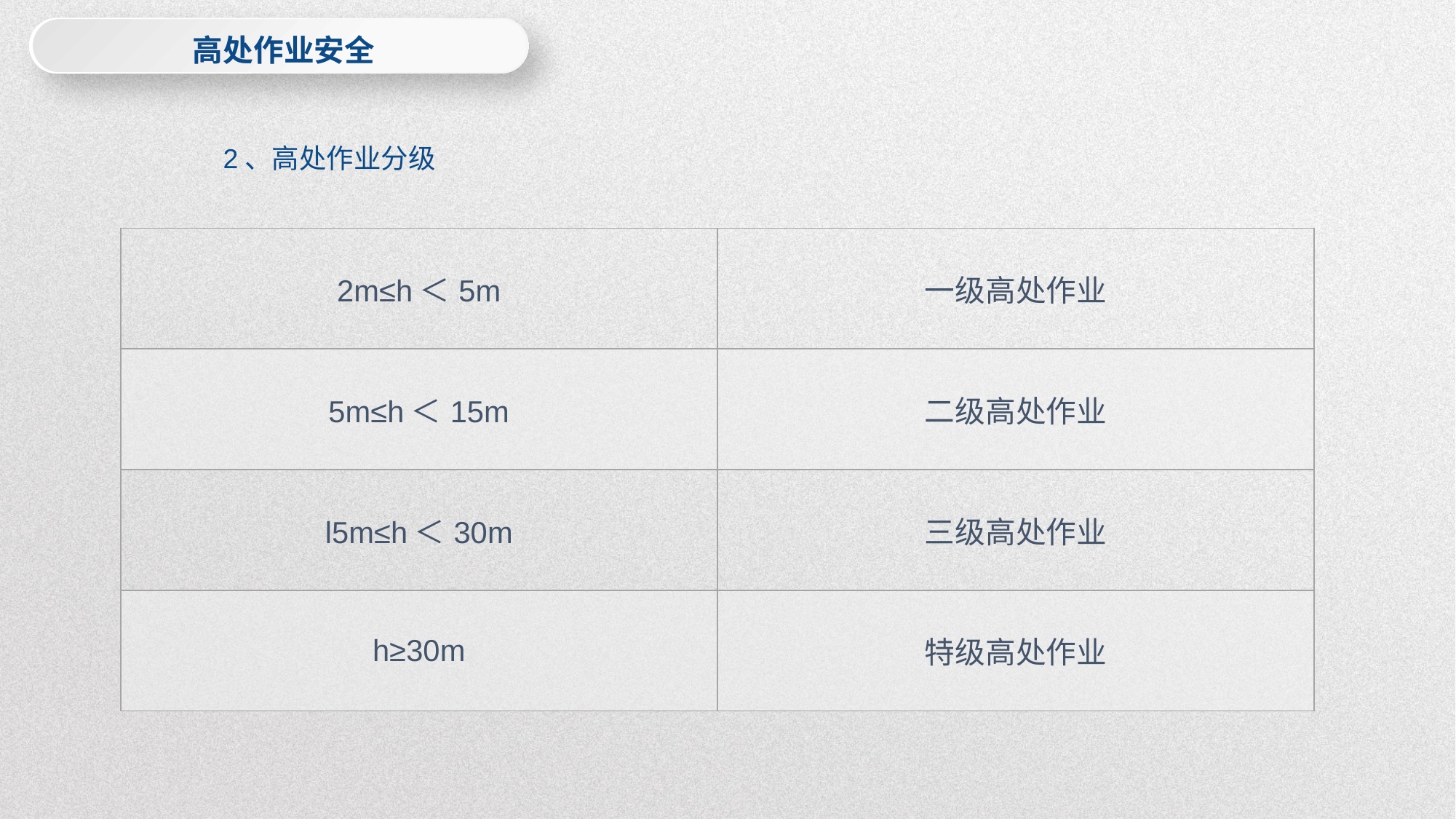

高处作业安全

 2、高处作业分级
| 2m≤h＜5m | 一级高处作业 |
| --- | --- |
| 5m≤h＜15m | 二级高处作业 |
| l5m≤h＜30m | 三级高处作业 |
| h≥30m | 特级高处作业 |